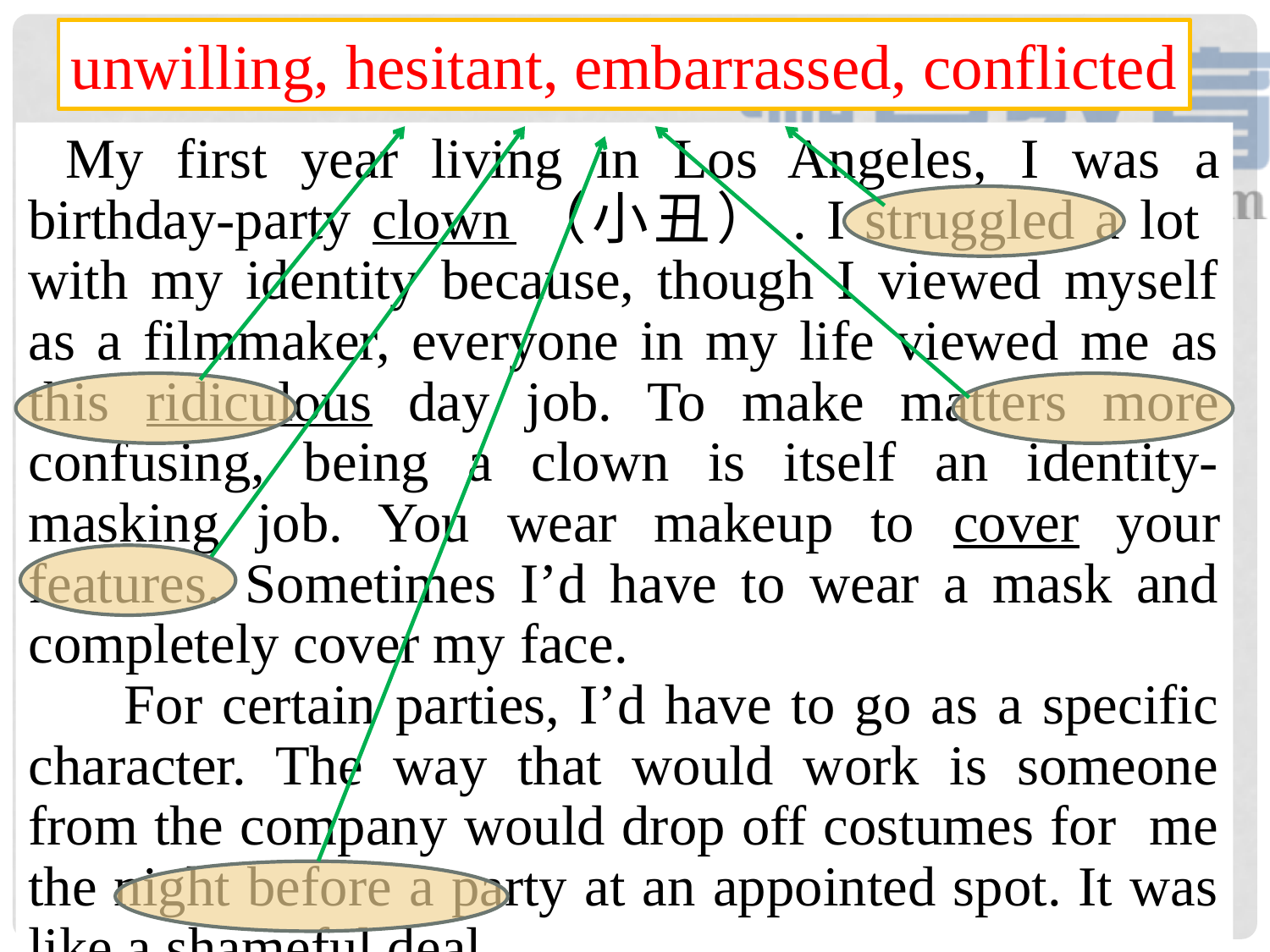

unwilling, hesitant, embarrassed, conflicted
My first year living in Los Angeles, I was a birthday-party clown（小丑）. I struggled a lot  with my identity because, though I viewed myself as a filmmaker, everyone in my life viewed me as this ridiculous day job. To make matters more confusing, being a clown is itself an identity-masking job. You wear makeup to cover your features. Sometimes I’d have to wear a mask and completely cover my face.
   For certain parties, I’d have to go as a specific character. The way that would work is someone from the company would drop off costumes for  me the night before a party at an appointed spot. It was like a shameful deal.